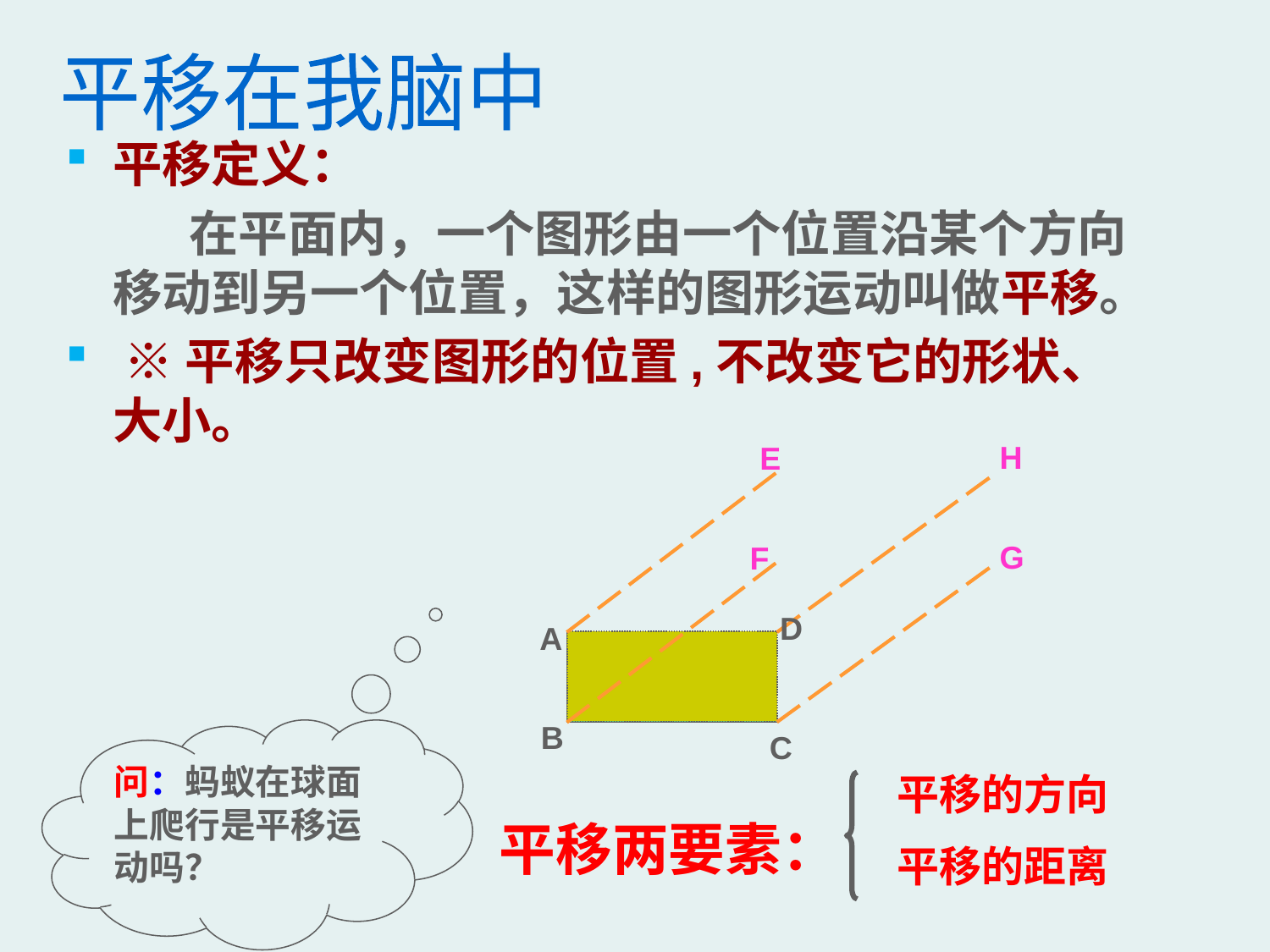

平移在我脑中
平移定义：
          在平面内，一个图形由一个位置沿某个方向移动到另一个位置，这样的图形运动叫做平移。
 ※平移只改变图形的位置,不改变它的形状、大小。

H
E

G
F

D
A

B
问：蚂蚁在球面  上爬行是平移运动吗？

C
平移的方向
平移的距离

平移两要素：